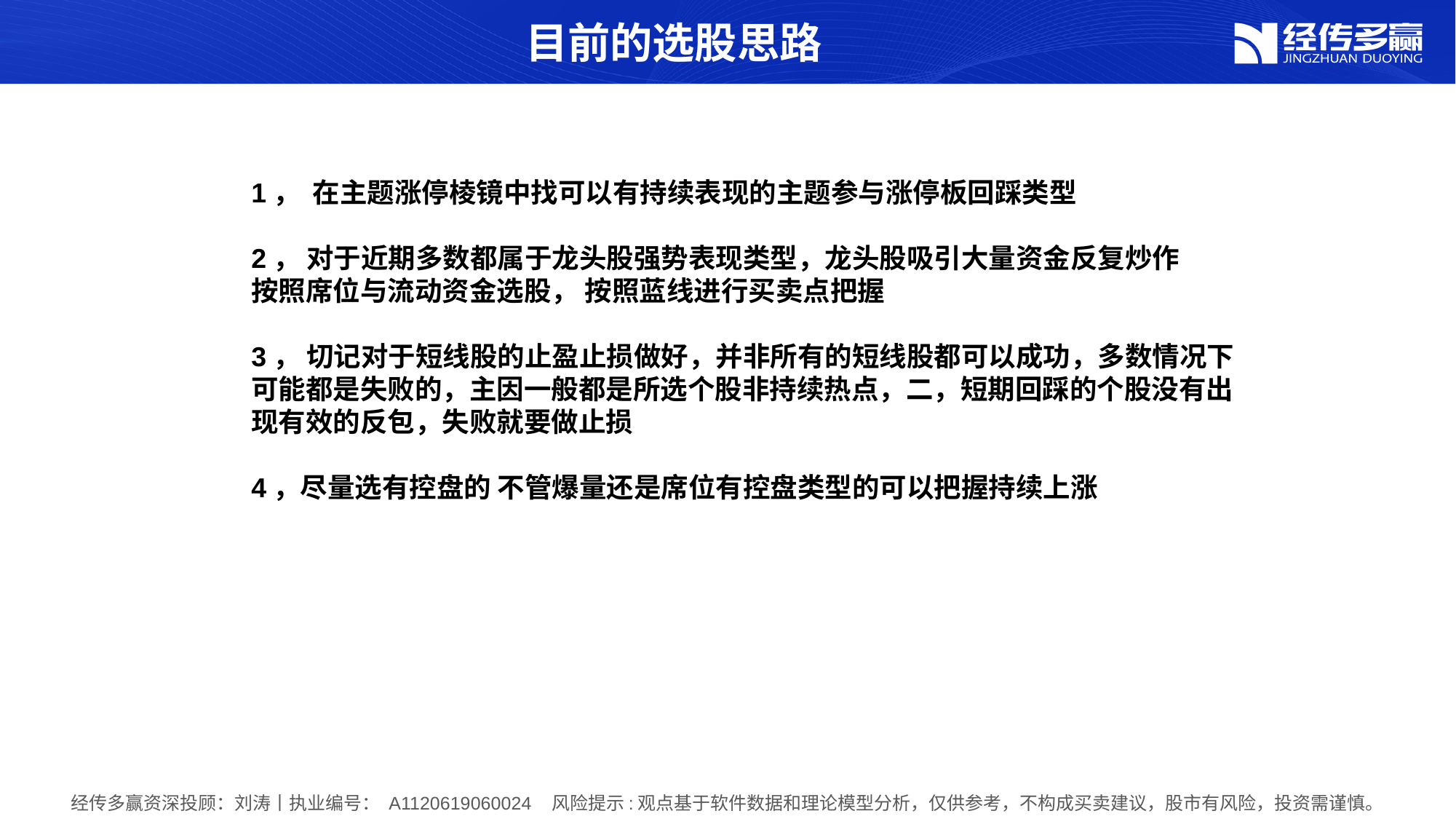

目前的选股思路
1，  在主题涨停棱镜中找可以有持续表现的主题参与涨停板回踩类型

2， 对于近期多数都属于龙头股强势表现类型，龙头股吸引大量资金反复炒作
按照席位与流动资金选股， 按照蓝线进行买卖点把握

3， 切记对于短线股的止盈止损做好，并非所有的短线股都可以成功，多数情况下
可能都是失败的，主因一般都是所选个股非持续热点，二，短期回踩的个股没有出现有效的反包，失败就要做止损

4，尽量选有控盘的 不管爆量还是席位有控盘类型的可以把握持续上涨